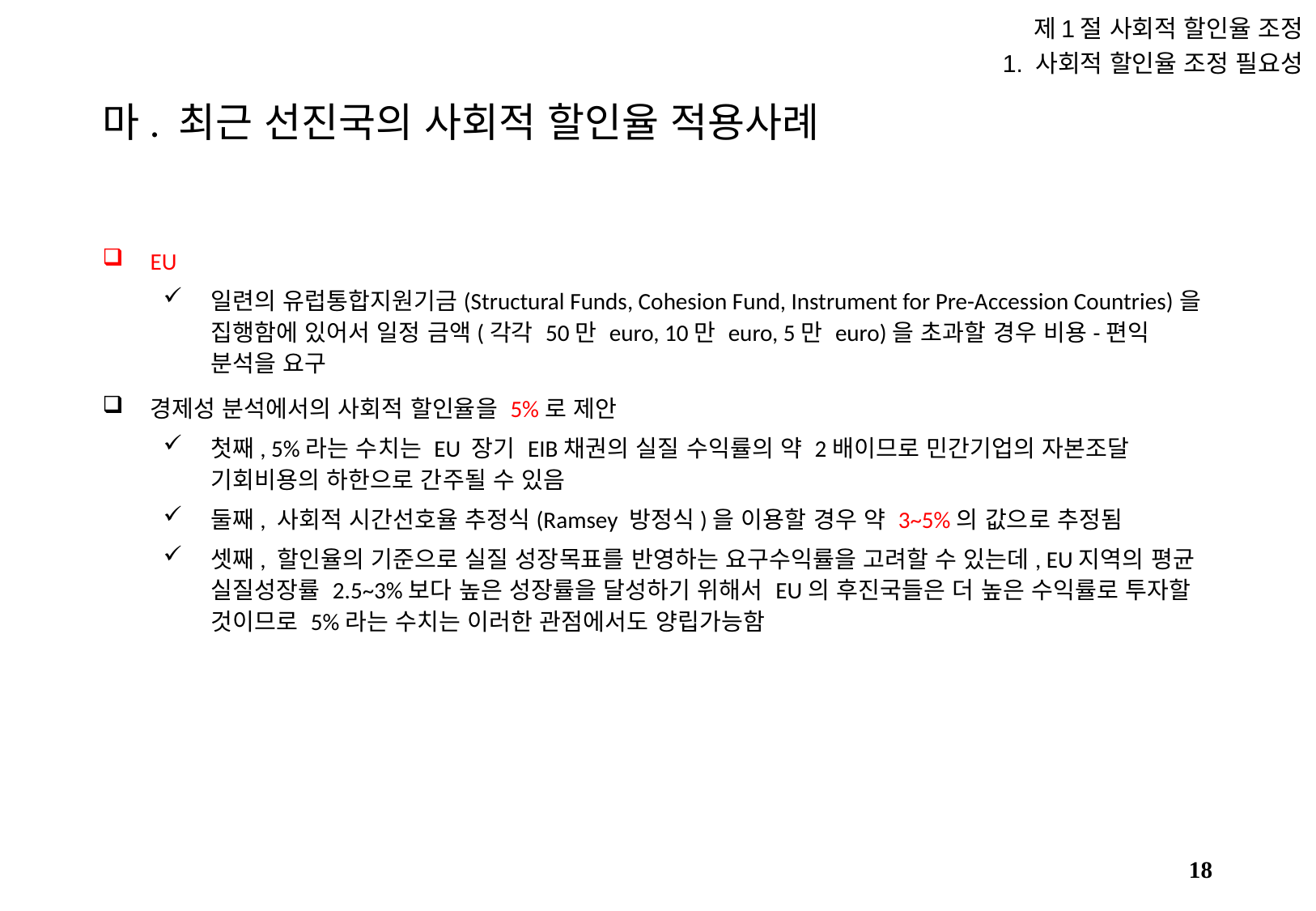

제1절 사회적 할인율 조정
1. 사회적 할인율 조정 필요성
# 마. 최근 선진국의 사회적 할인율 적용사례
EU
일련의 유럽통합지원기금(Structural Funds, Cohesion Fund, Instrument for Pre-Accession Countries)을 집행함에 있어서 일정 금액(각각 50만 euro, 10만 euro, 5만 euro)을 초과할 경우 비용-편익 분석을 요구
경제성 분석에서의 사회적 할인율을 5%로 제안
첫째, 5%라는 수치는 EU 장기 EIB채권의 실질 수익률의 약 2배이므로 민간기업의 자본조달 기회비용의 하한으로 간주될 수 있음
둘째, 사회적 시간선호율 추정식(Ramsey 방정식)을 이용할 경우 약 3~5%의 값으로 추정됨
셋째, 할인율의 기준으로 실질 성장목표를 반영하는 요구수익률을 고려할 수 있는데, EU지역의 평균 실질성장률 2.5~3%보다 높은 성장률을 달성하기 위해서 EU의 후진국들은 더 높은 수익률로 투자할 것이므로 5%라는 수치는 이러한 관점에서도 양립가능함
18